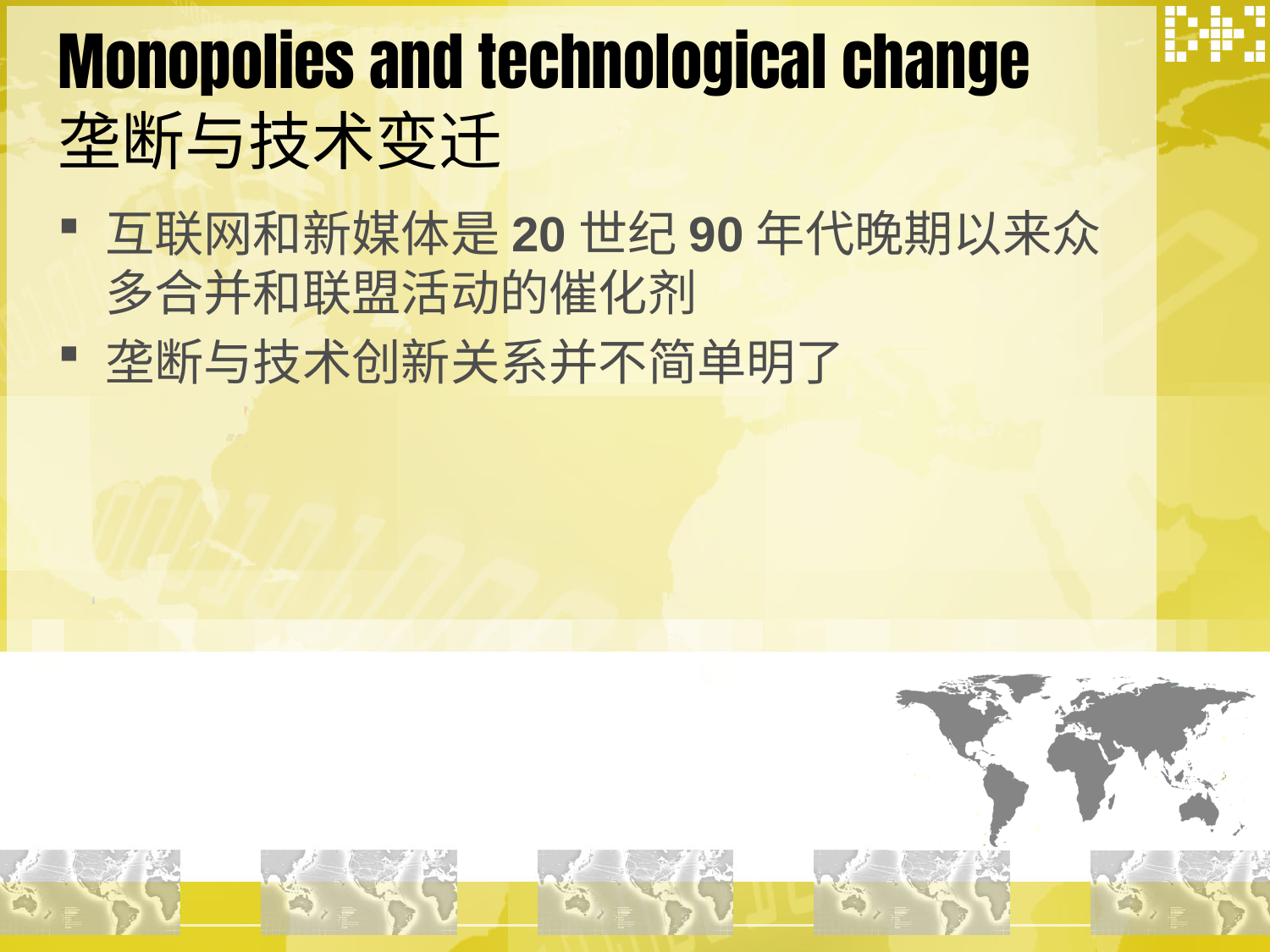

# Monopolies and technological change 垄断与技术变迁
互联网和新媒体是20世纪90年代晚期以来众多合并和联盟活动的催化剂
垄断与技术创新关系并不简单明了